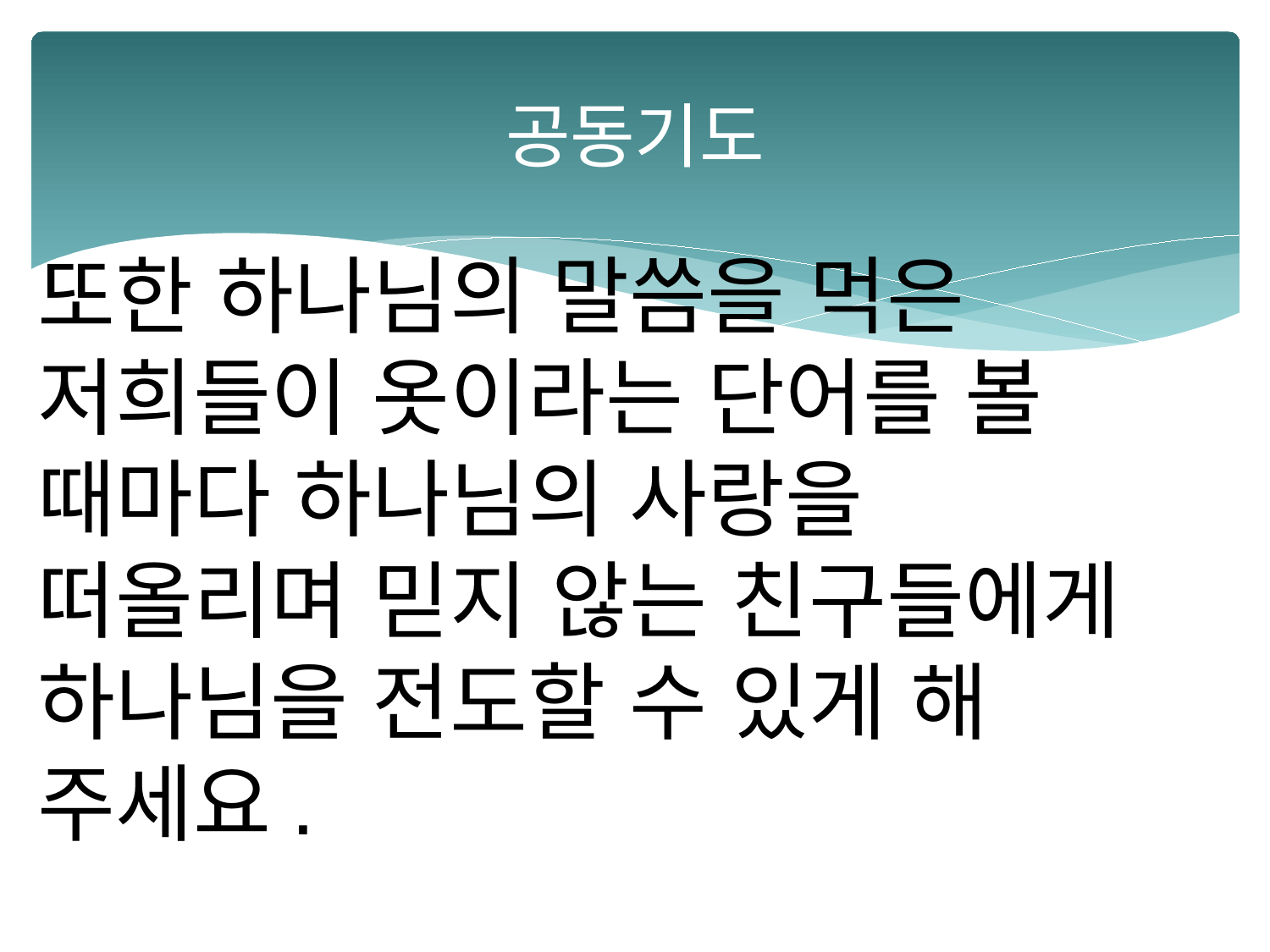

# 공동기도

또한 하나님의 말씀을 먹은
저희들이 옷이라는 단어를 볼
때마다 하나님의 사랑을
떠올리며 믿지 않는 친구들에게
하나님을 전도할 수 있게 해
주세요.